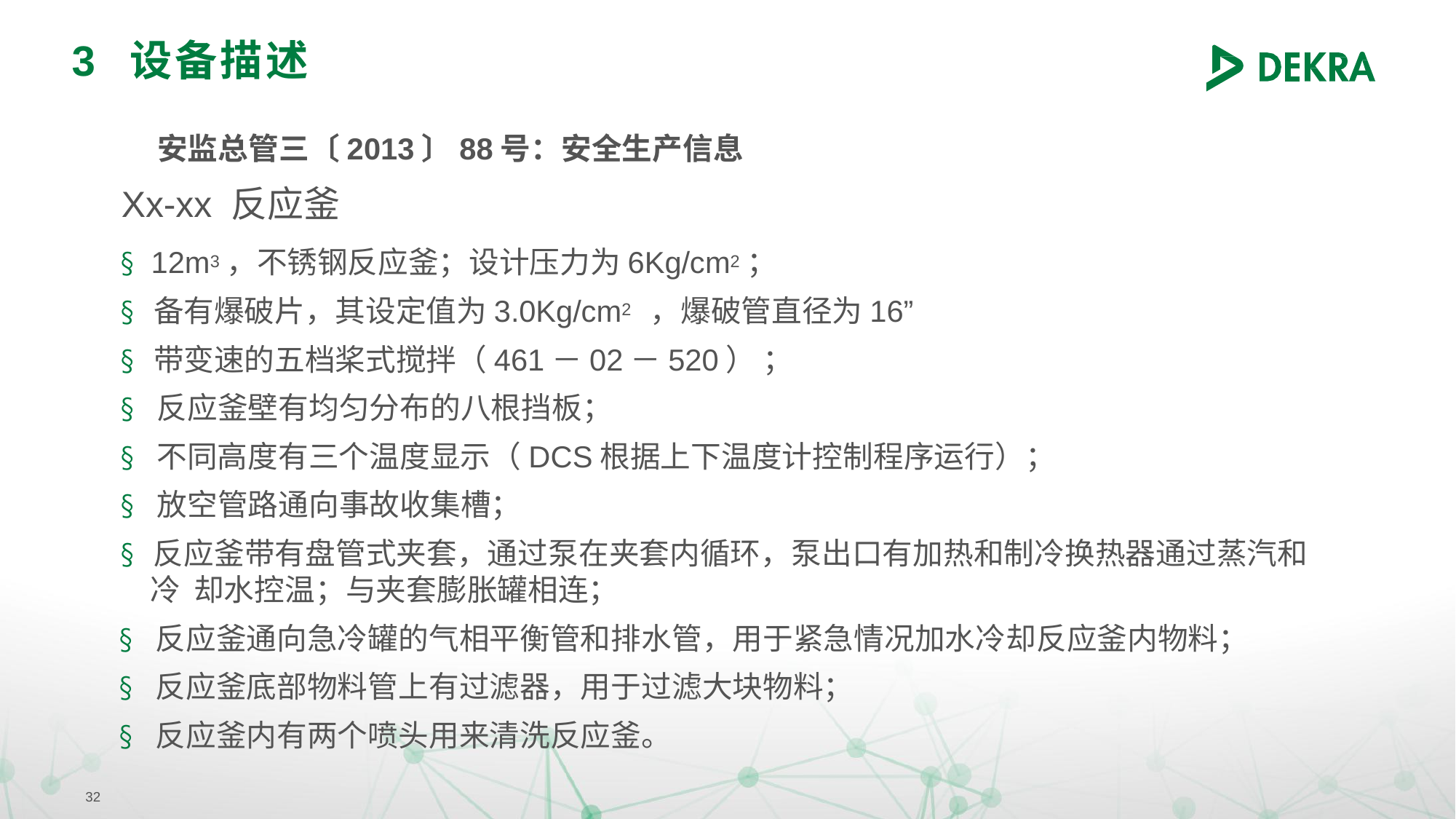

# 3	设备描述

安监总管三〔2013〕88号：安全生产信息
Xx-xx 反应釜
§ 12m3，不锈钢反应釜；设计压力为6Kg/cm2；
§ 备有爆破片，其设定值为3.0Kg/cm2 ，爆破管直径为16”
§ 带变速的五档桨式搅拌（461－02－520） ；
§ 反应釜壁有均匀分布的八根挡板；
§ 不同高度有三个温度显示（DCS根据上下温度计控制程序运行）；
§ 放空管路通向事故收集槽；
§ 反应釜带有盘管式夹套，通过泵在夹套内循环，泵出口有加热和制冷换热器通过蒸汽和冷  却水控温；与夹套膨胀罐相连；
§ 反应釜通向急冷罐的气相平衡管和排水管，用于紧急情况加水冷却反应釜内物料；
§ 反应釜底部物料管上有过滤器，用于过滤大块物料；
§ 反应釜内有两个喷头用来清洗反应釜。
32